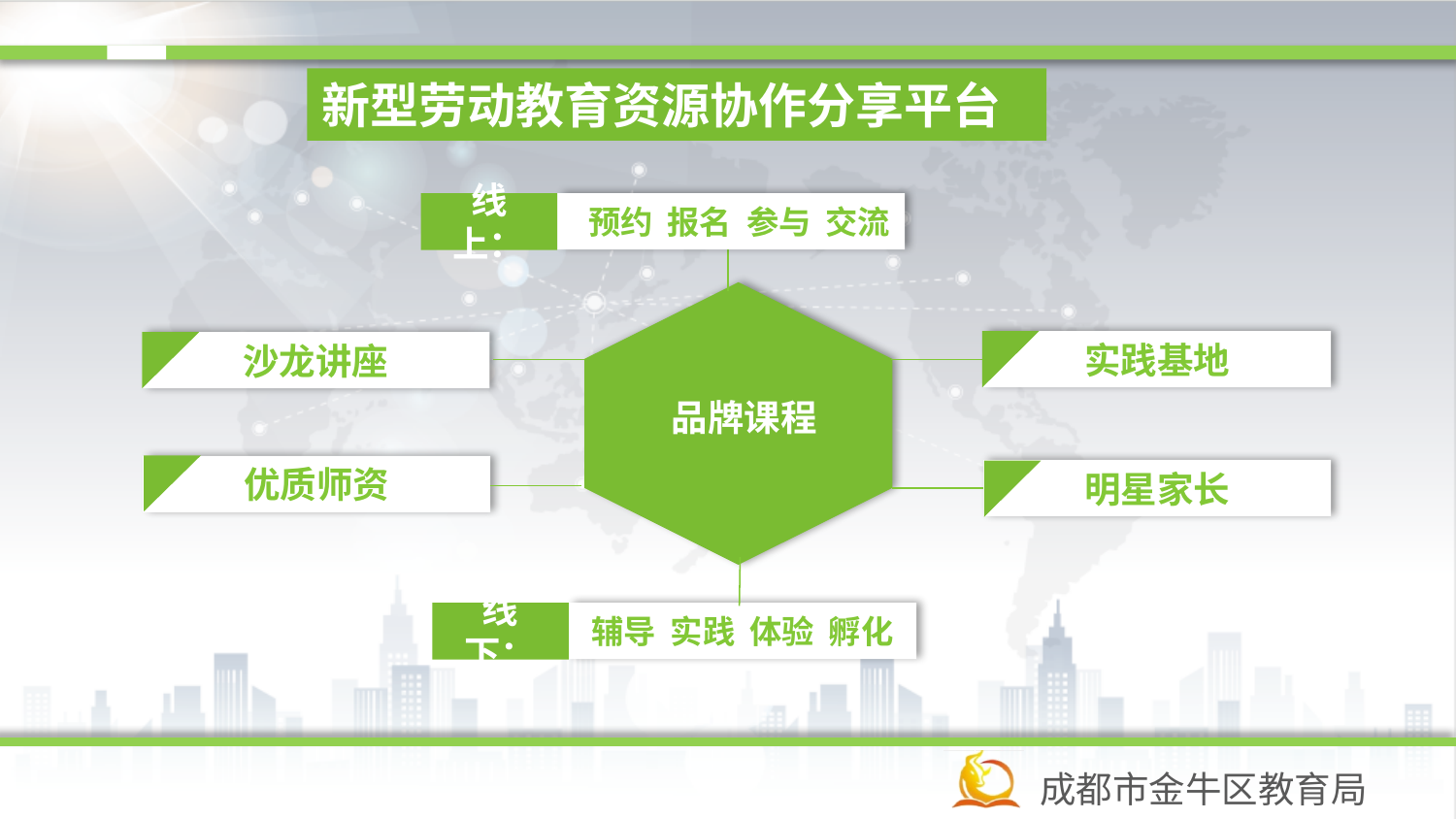

新型劳动教育资源协作分享平台
线上：
预约  报名  参与  交流

实践基地

沙龙讲座
   品牌课程

优质师资
明星家长

线下：
辅导  实践  体验  孵化